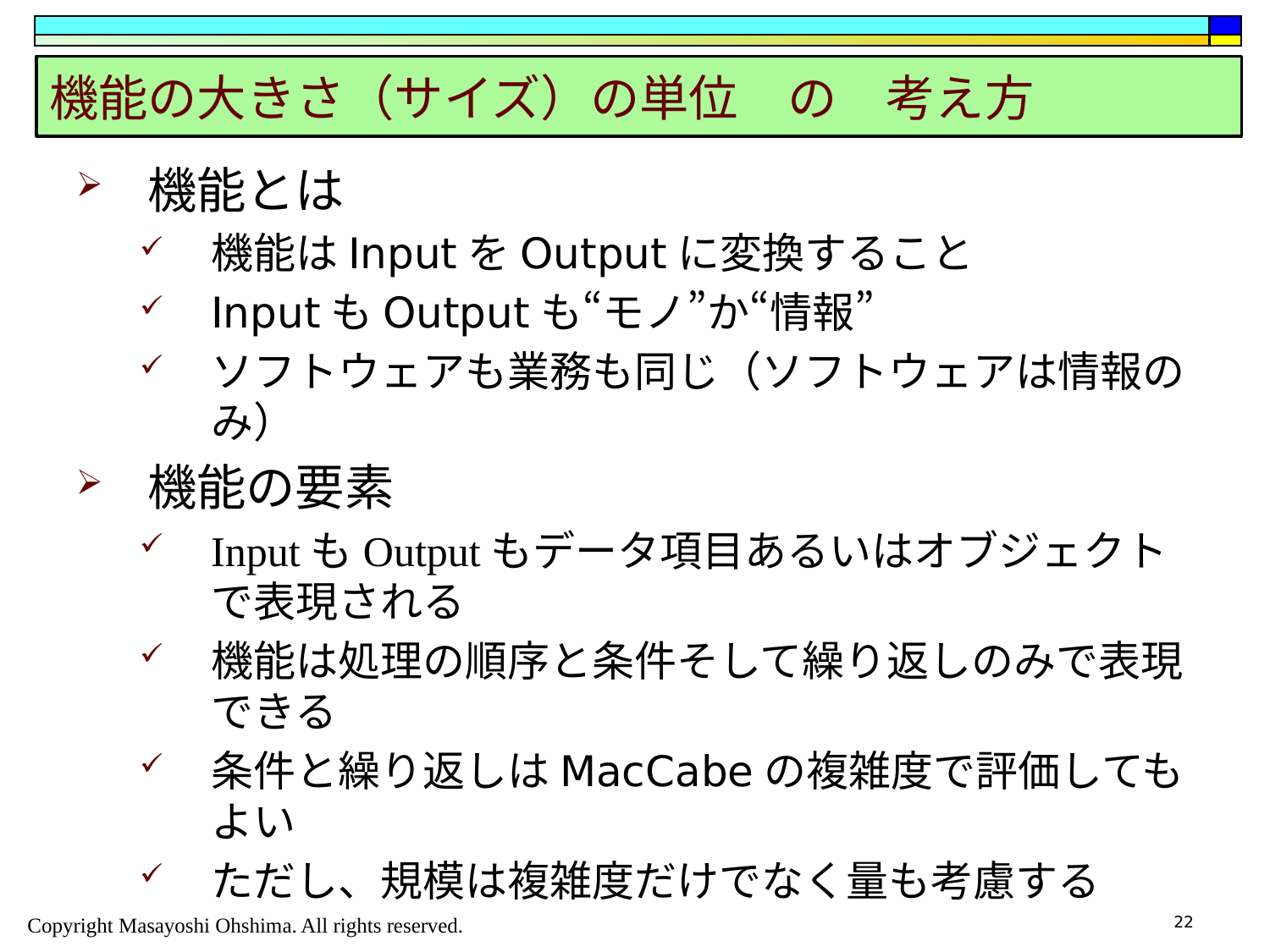

# 機能の大きさ（サイズ）の単位　の　考え方
機能とは
機能はInputをOutputに変換すること
InputもOutputも“モノ”か“情報”
ソフトウェアも業務も同じ（ソフトウェアは情報のみ）
機能の要素
InputもOutputもデータ項目あるいはオブジェクトで表現される
機能は処理の順序と条件そして繰り返しのみで表現できる
条件と繰り返しはMacCabeの複雑度で評価してもよい
ただし、規模は複雑度だけでなく量も考慮する

22